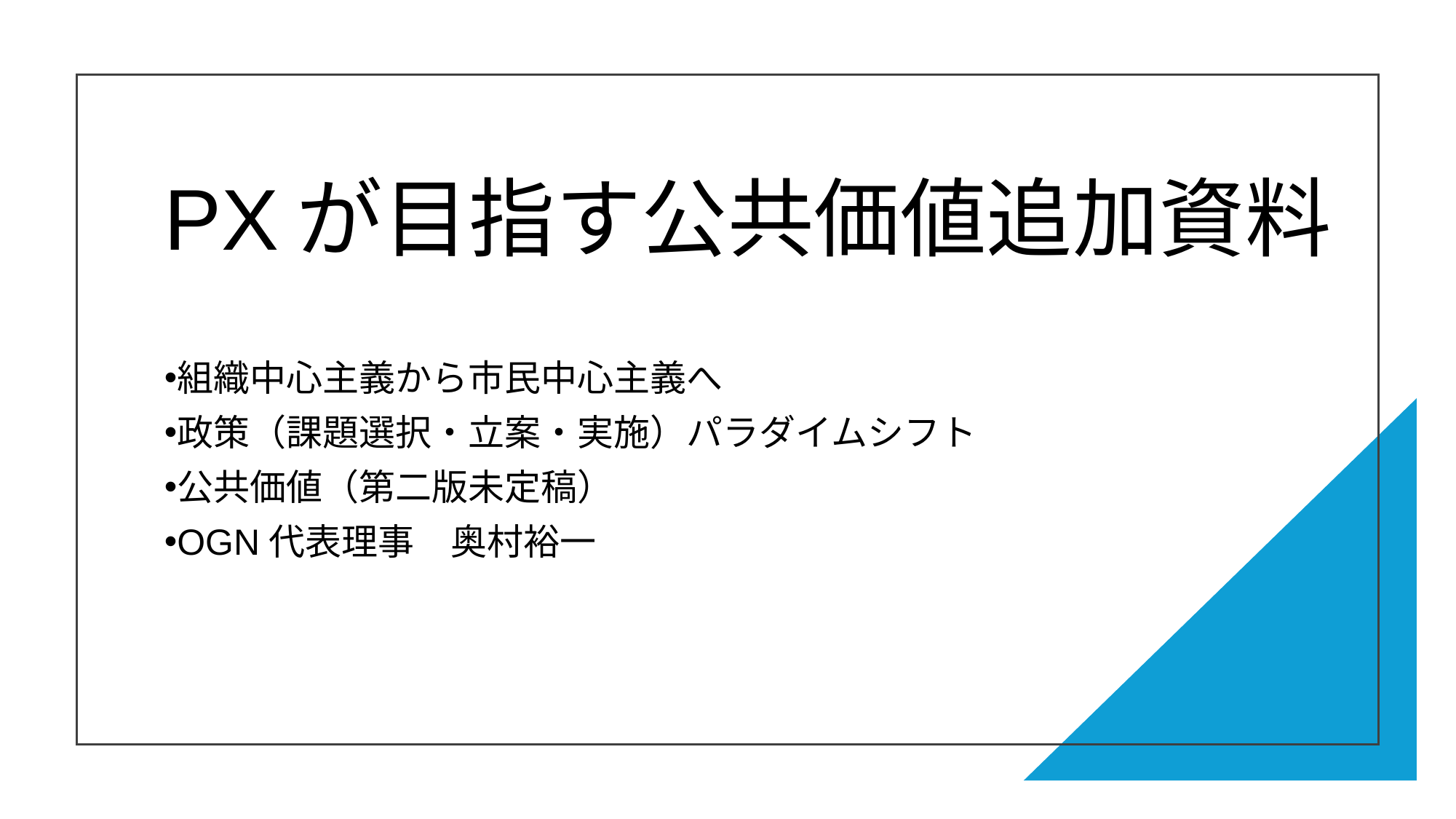

# PXが目指す公共価値追加資料
組織中心主義から市民中心主義へ
政策（課題選択・立案・実施）パラダイムシフト
公共価値（第二版未定稿）
OGN代表理事　奥村裕一